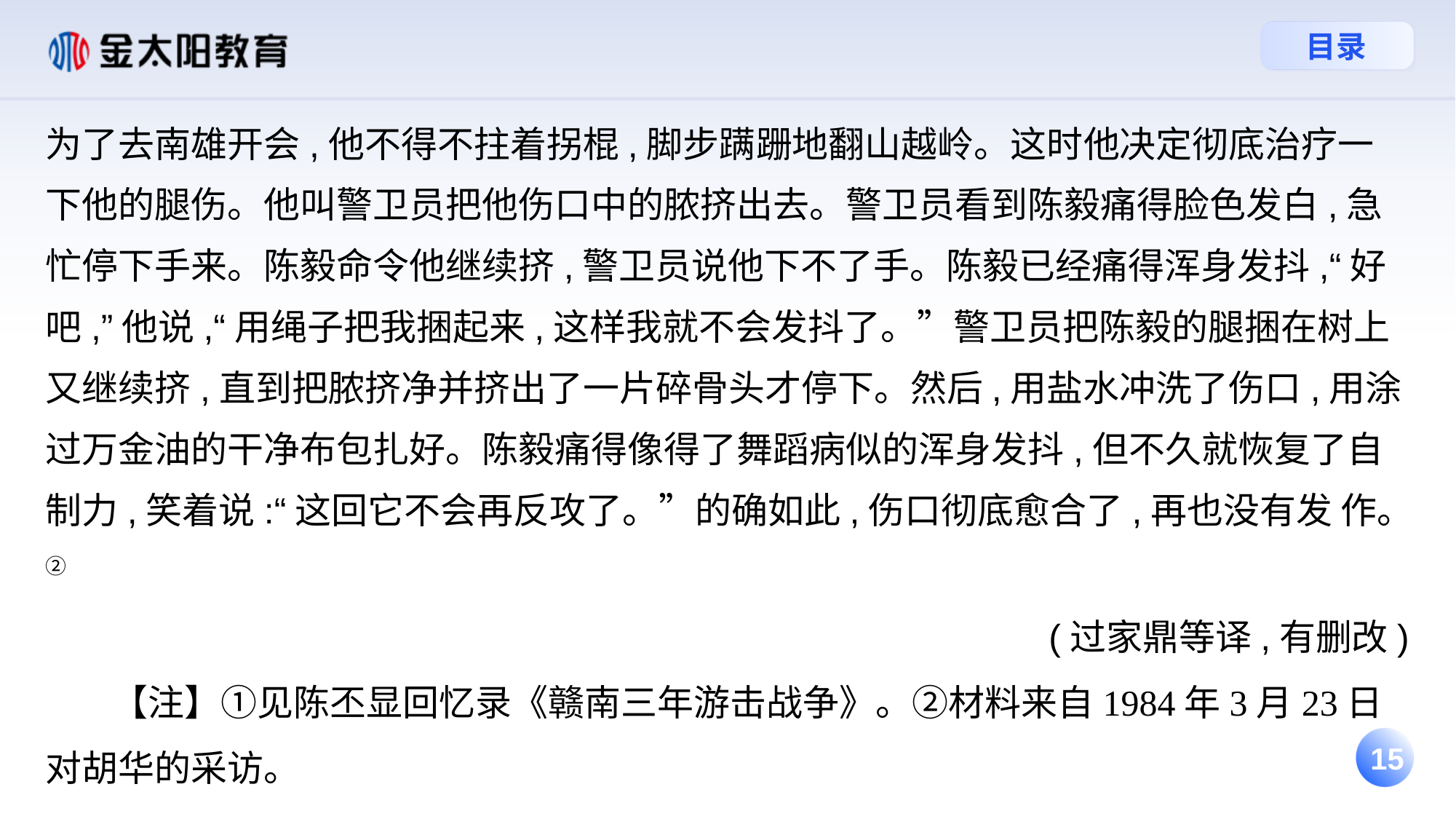

为了去南雄开会,他不得不拄着拐棍,脚步蹒跚地翻山越岭。这时他决定彻底治疗一下他的腿伤。他叫警卫员把他伤口中的脓挤出去。警卫员看到陈毅痛得脸色发白,急忙停下手来。陈毅命令他继续挤,警卫员说他下不了手。陈毅已经痛得浑身发抖,“好吧,”他说,“用绳子把我捆起来,这样我就不会发抖了。”警卫员把陈毅的腿捆在树上又继续挤,直到把脓挤净并挤出了一片碎骨头才停下。然后,用盐水冲洗了伤口,用涂过万金油的干净布包扎好。陈毅痛得像得了舞蹈病似的浑身发抖,但不久就恢复了自制力,笑着说:“这回它不会再反攻了。”的确如此,伤口彻底愈合了,再也没有发 作。②
(过家鼎等译,有删改)
       【注】①见陈丕显回忆录《赣南三年游击战争》。②材料来自1984年3月23日对胡华的采访。